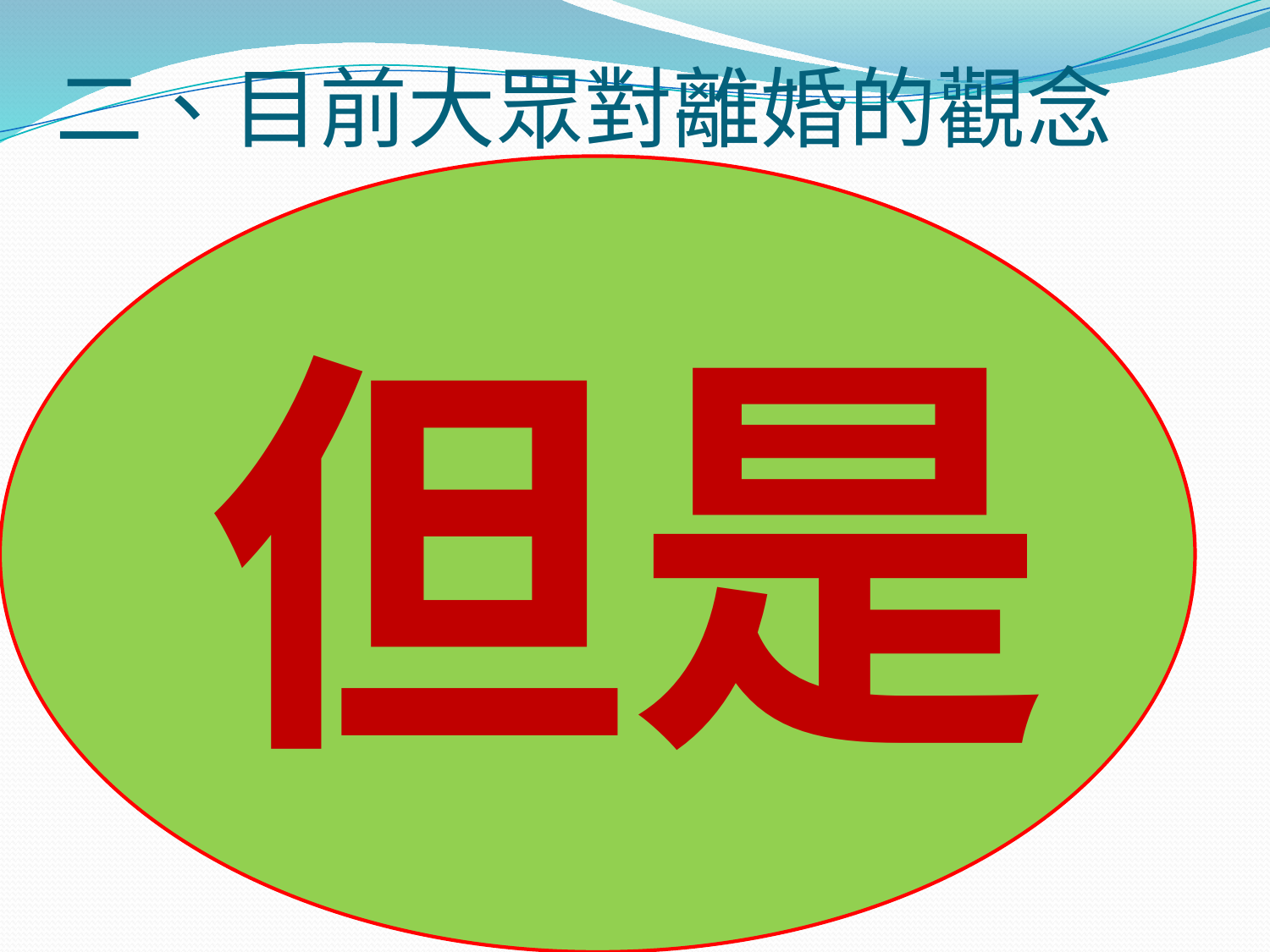

# 二、目前大眾對離婚的觀念

但是

較早民眾的想法：

傷風敗俗

丟人現眼

盡量避免